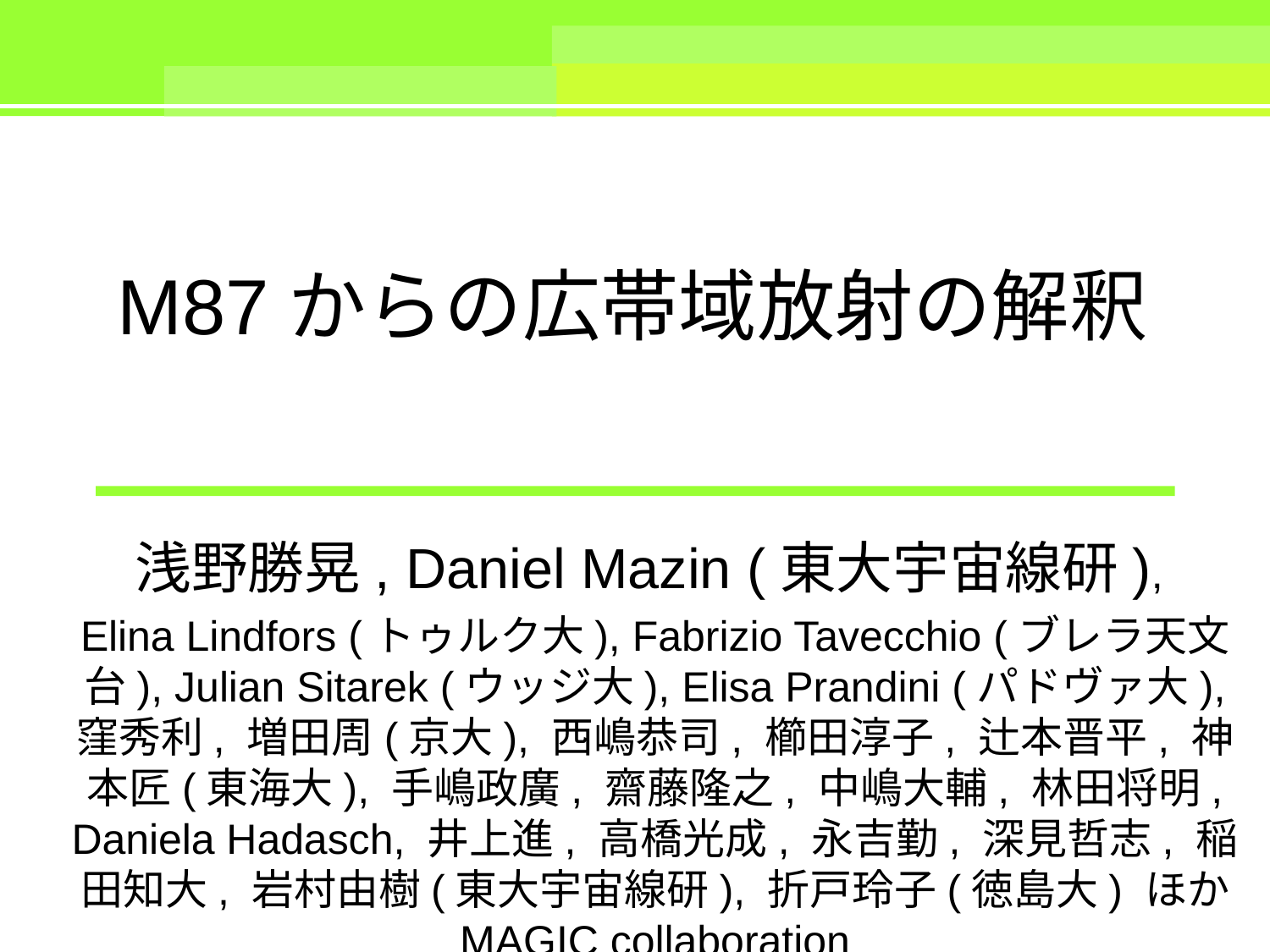

# M87からの広帯域放射の解釈
浅野勝晃, Daniel Mazin (東大宇宙線研),
Elina Lindfors (トゥルク大), Fabrizio Tavecchio (ブレラ天文台), Julian Sitarek (ウッジ大), Elisa Prandini (パドヴァ大), 窪秀利, 増田周(京大), 西嶋恭司, 櫛田淳子, 辻本晋平, 神本匠(東海大), 手嶋政廣, 齋藤隆之, 中嶋大輔, 林田将明, Daniela Hadasch, 井上進, 高橋光成, 永吉勤, 深見哲志, 稲田知大, 岩村由樹(東大宇宙線研), 折戸玲子(徳島大) ほか MAGIC collaboration